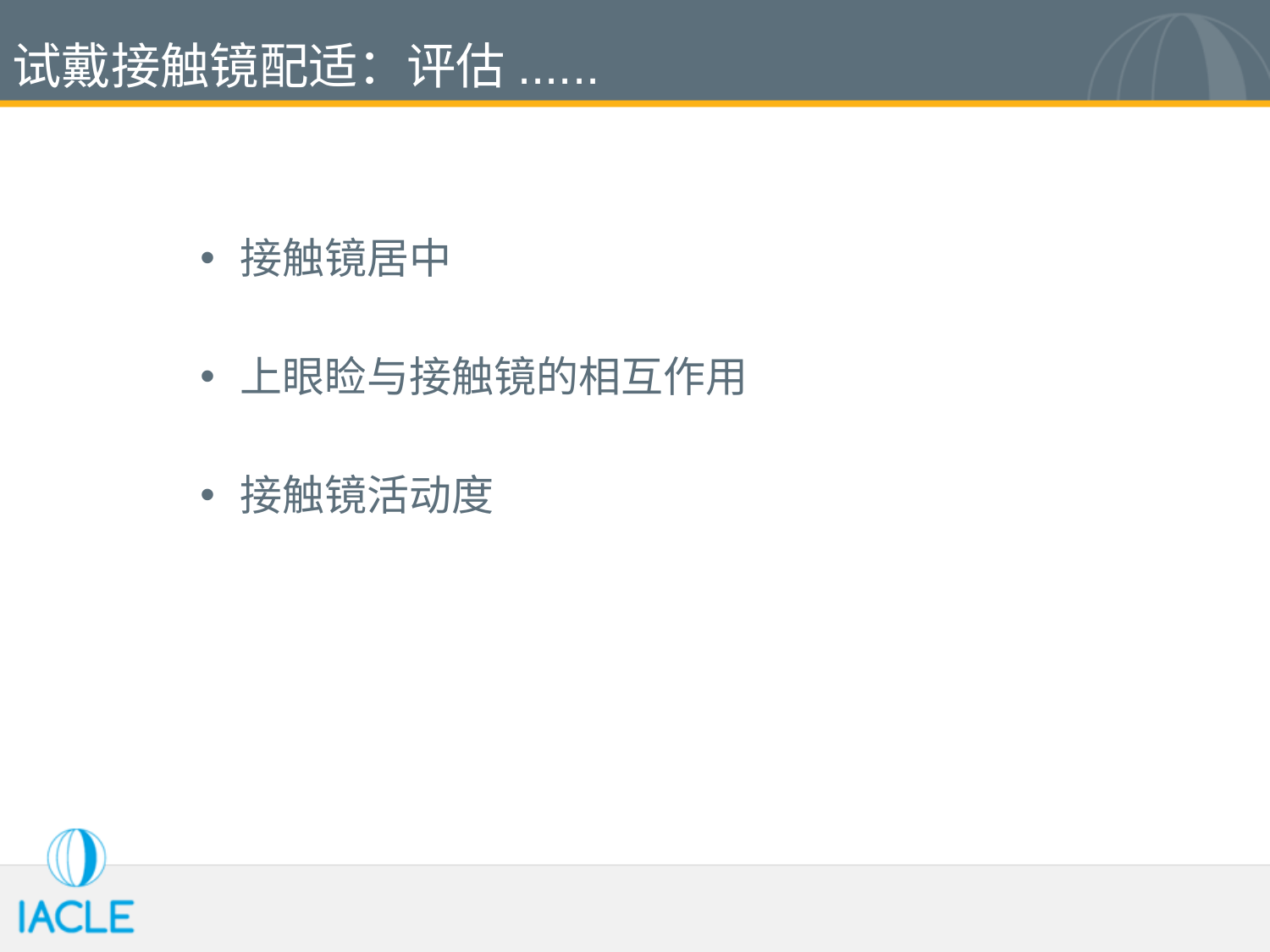

# 试戴接触镜配适：评估......
接触镜居中

上眼睑与接触镜的相互作用

接触镜活动度